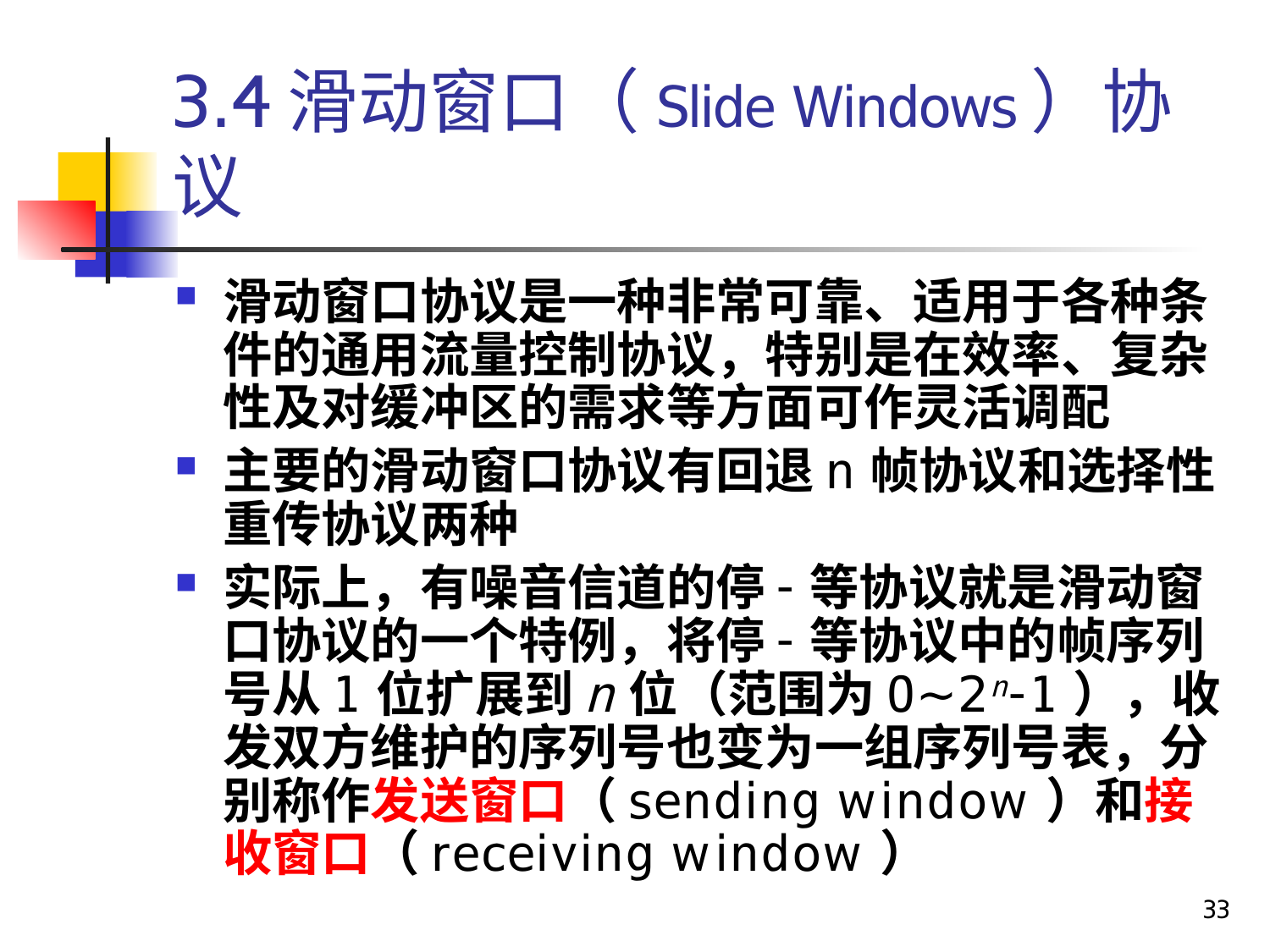

# 3.4滑动窗口（Slide Windows）协议
滑动窗口协议是一种非常可靠、适用于各种条件的通用流量控制协议，特别是在效率、复杂性及对缓冲区的需求等方面可作灵活调配
主要的滑动窗口协议有回退n帧协议和选择性重传协议两种
实际上，有噪音信道的停-等协议就是滑动窗口协议的一个特例，将停-等协议中的帧序列号从1位扩展到n位（范围为0~2n-1），收发双方维护的序列号也变为一组序列号表，分别称作发送窗口（sending window）和接收窗口（receiving window）
33